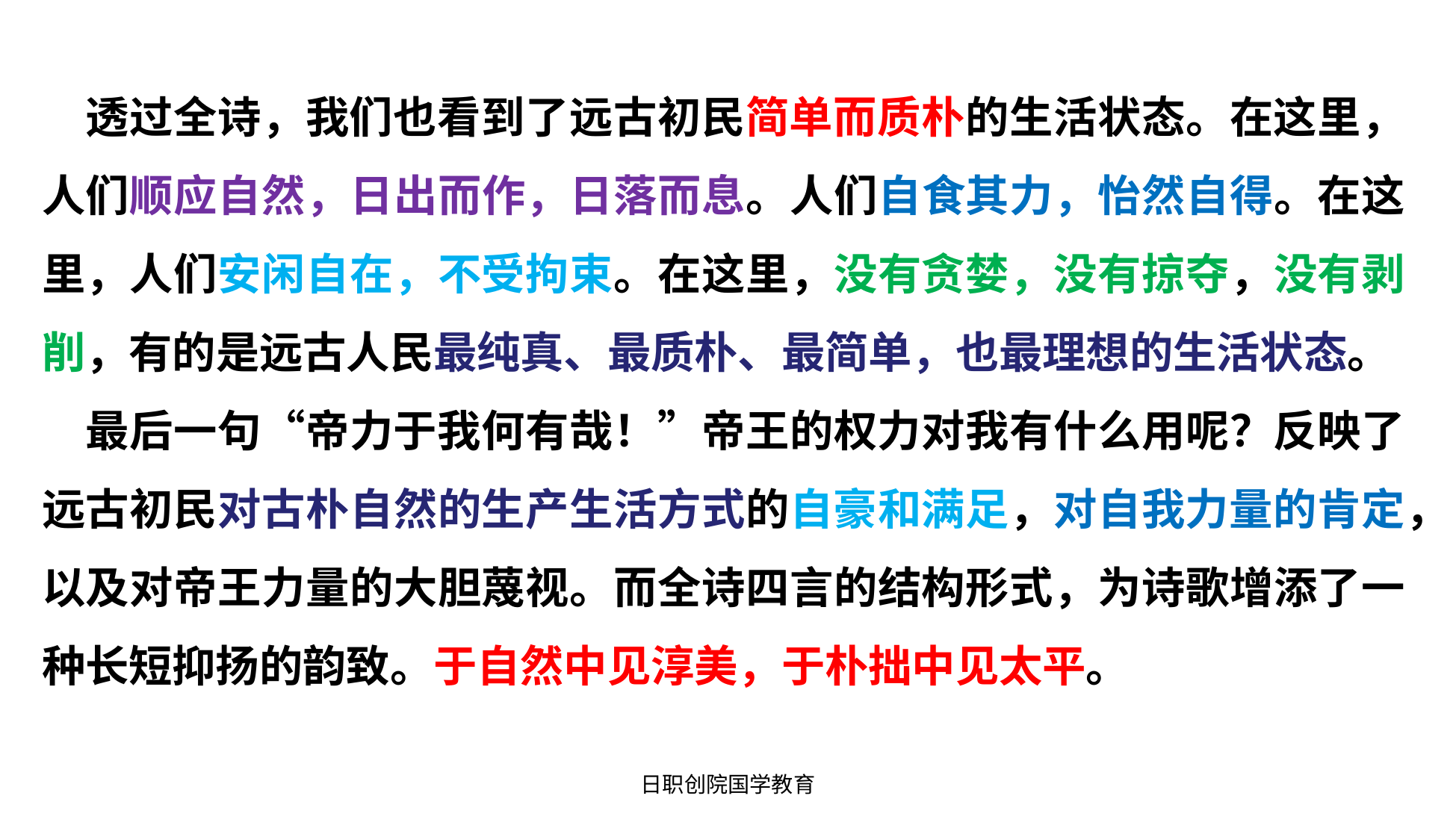

透过全诗，我们也看到了远古初民简单而质朴的生活状态。在这里，人们顺应自然，日出而作，日落而息。人们自食其力，怡然自得。在这里，人们安闲自在，不受拘束。在这里，没有贪婪，没有掠夺，没有剥削，有的是远古人民最纯真、最质朴、最简单，也最理想的生活状态。
最后一句“帝力于我何有哉！”帝王的权力对我有什么用呢？反映了远古初民对古朴自然的生产生活方式的自豪和满足，对自我力量的肯定，以及对帝王力量的大胆蔑视。而全诗四言的结构形式，为诗歌增添了一种长短抑扬的韵致。于自然中见淳美，于朴拙中见太平。
日职创院国学教育